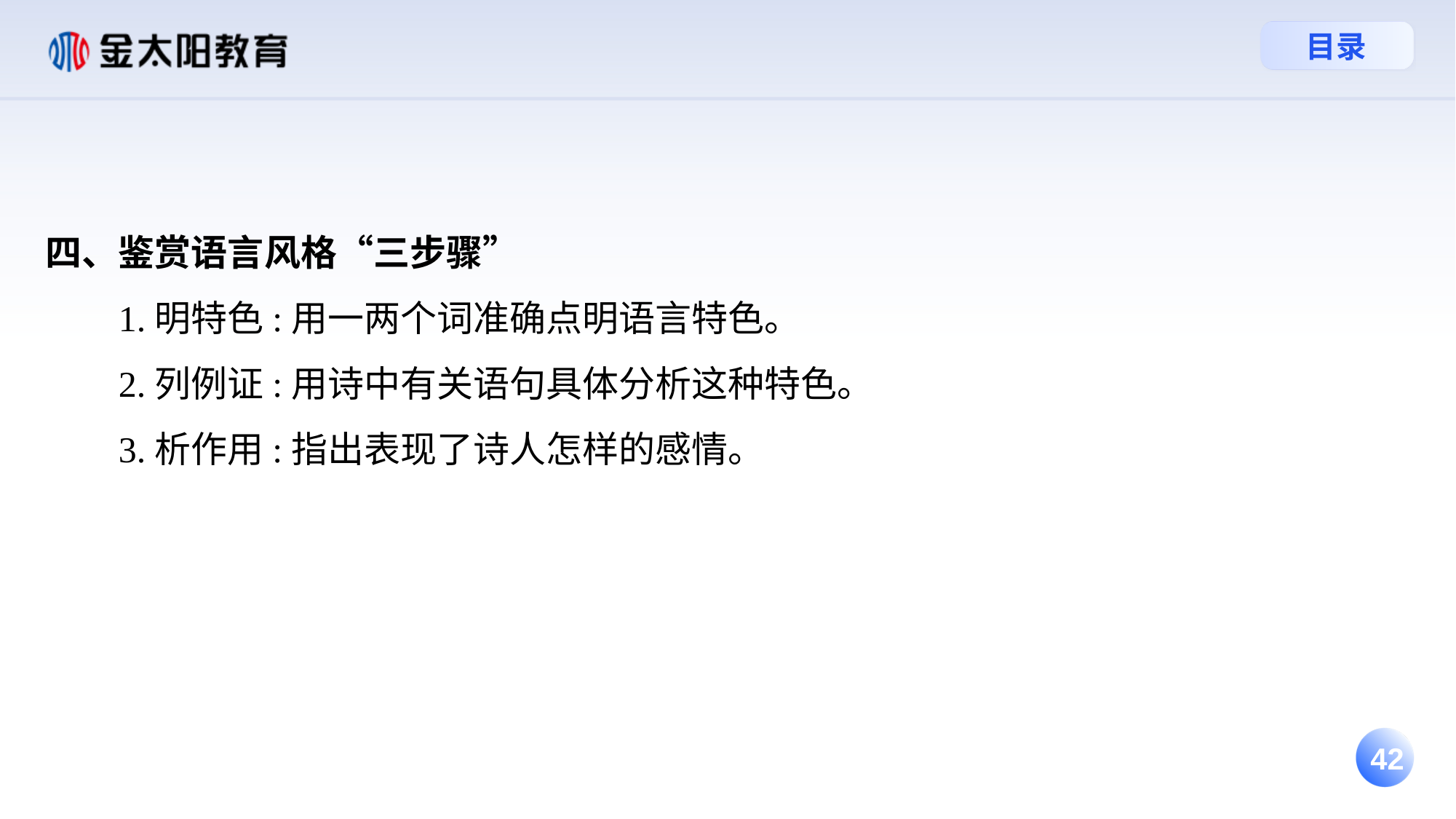

四、鉴赏语言风格“三步骤”
        1.明特色:用一两个词准确点明语言特色。
        2.列例证:用诗中有关语句具体分析这种特色。
        3.析作用:指出表现了诗人怎样的感情。